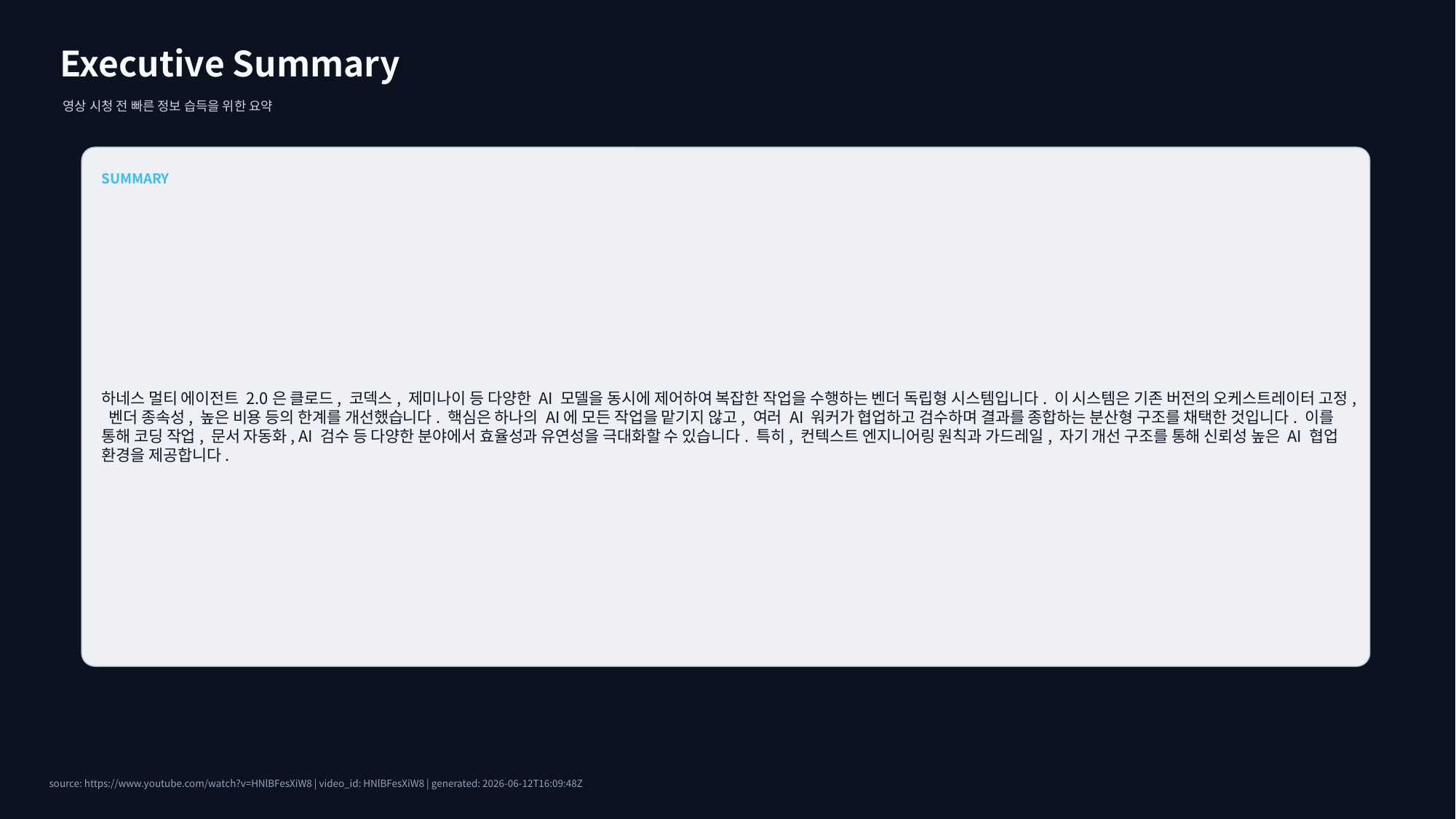

Executive Summary
영상 시청 전 빠른 정보 습득을 위한 요약

SUMMARY
하네스 멀티 에이전트 2.0은 클로드, 코덱스, 제미나이 등 다양한 AI 모델을 동시에 제어하여 복잡한 작업을 수행하는 벤더 독립형 시스템입니다. 이 시스템은 기존 버전의 오케스트레이터 고정, 벤더 종속성, 높은 비용 등의 한계를 개선했습니다. 핵심은 하나의 AI에 모든 작업을 맡기지 않고, 여러 AI 워커가 협업하고 검수하며 결과를 종합하는 분산형 구조를 채택한 것입니다. 이를 통해 코딩 작업, 문서 자동화, AI 검수 등 다양한 분야에서 효율성과 유연성을 극대화할 수 있습니다. 특히, 컨텍스트 엔지니어링 원칙과 가드레일, 자기 개선 구조를 통해 신뢰성 높은 AI 협업 환경을 제공합니다.
source: https://www.youtube.com/watch?v=HNlBFesXiW8 | video_id: HNlBFesXiW8 | generated: 2026-06-12T16:09:48Z